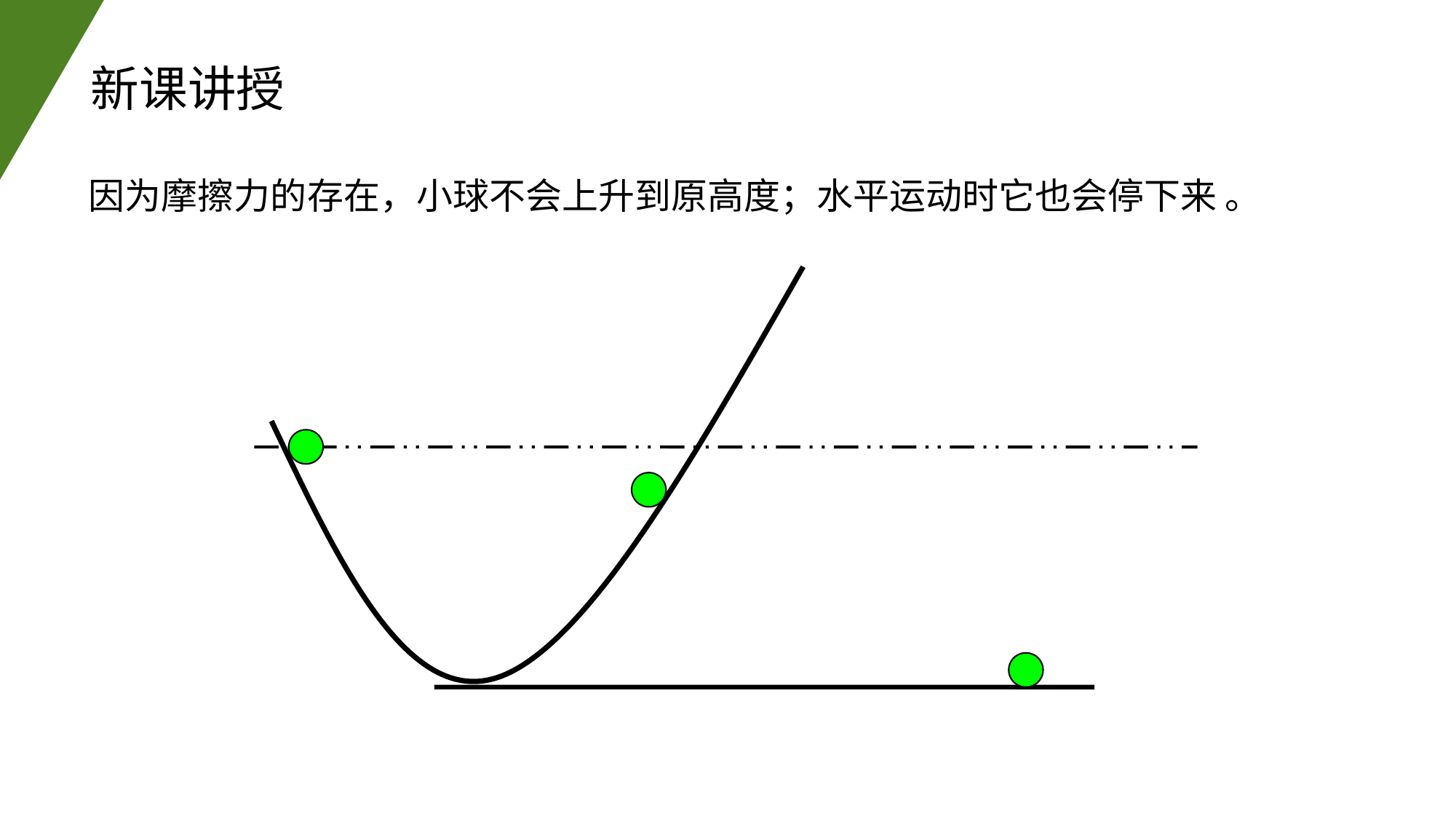

新课讲授

   因为摩擦力的存在，小球不会上升到原高度；水平运动时它也会停下来 。